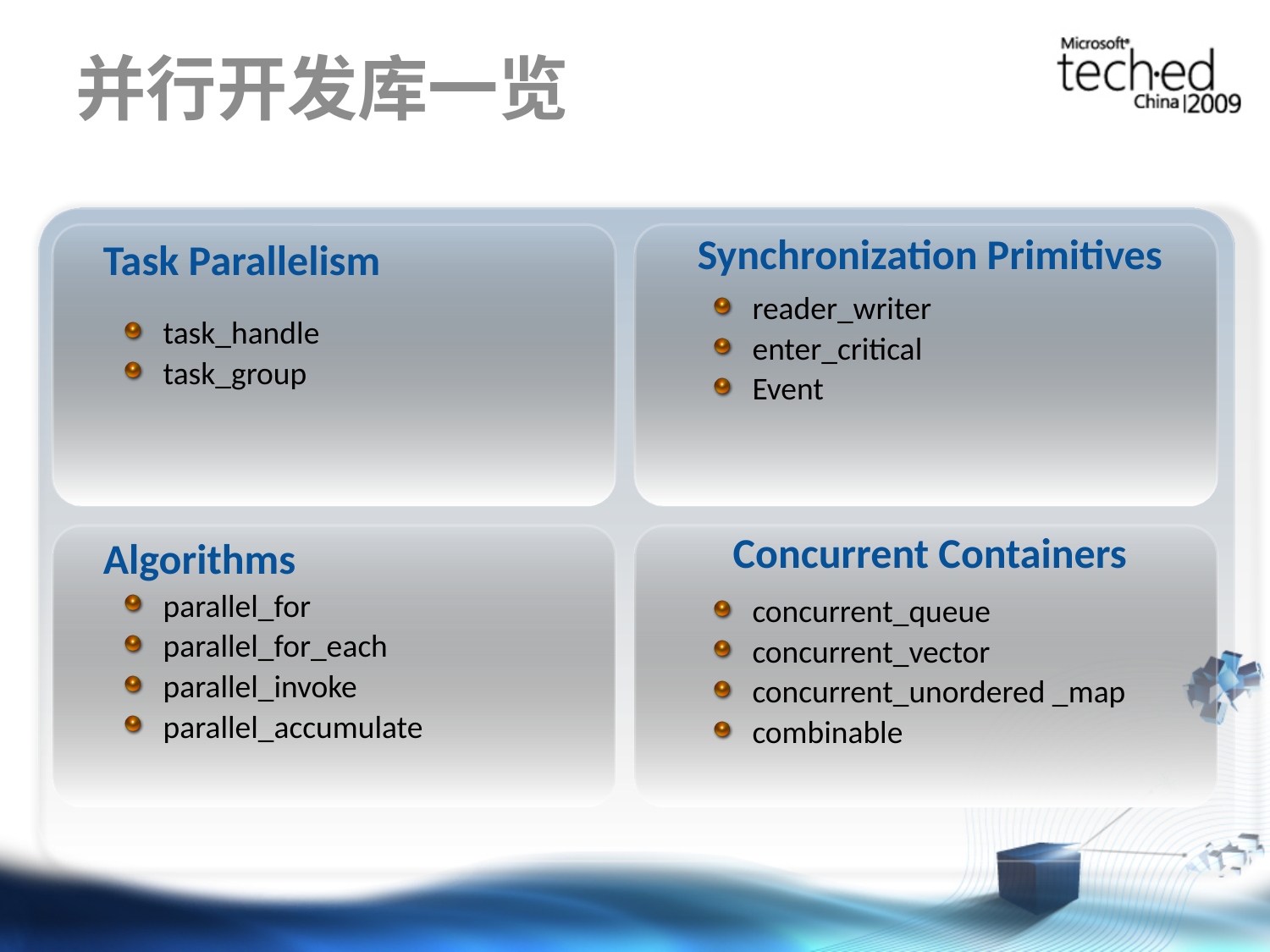

# 并行开发库一览

Task Parallelism
Synchronization Primitives
reader_writer
enter_critical
Event

task_handle
task_group

Algorithms
Concurrent Containers

parallel_for
parallel_for_each
parallel_invoke
parallel_accumulate
concurrent_queue
concurrent_vector
concurrent_unordered _map
combinable